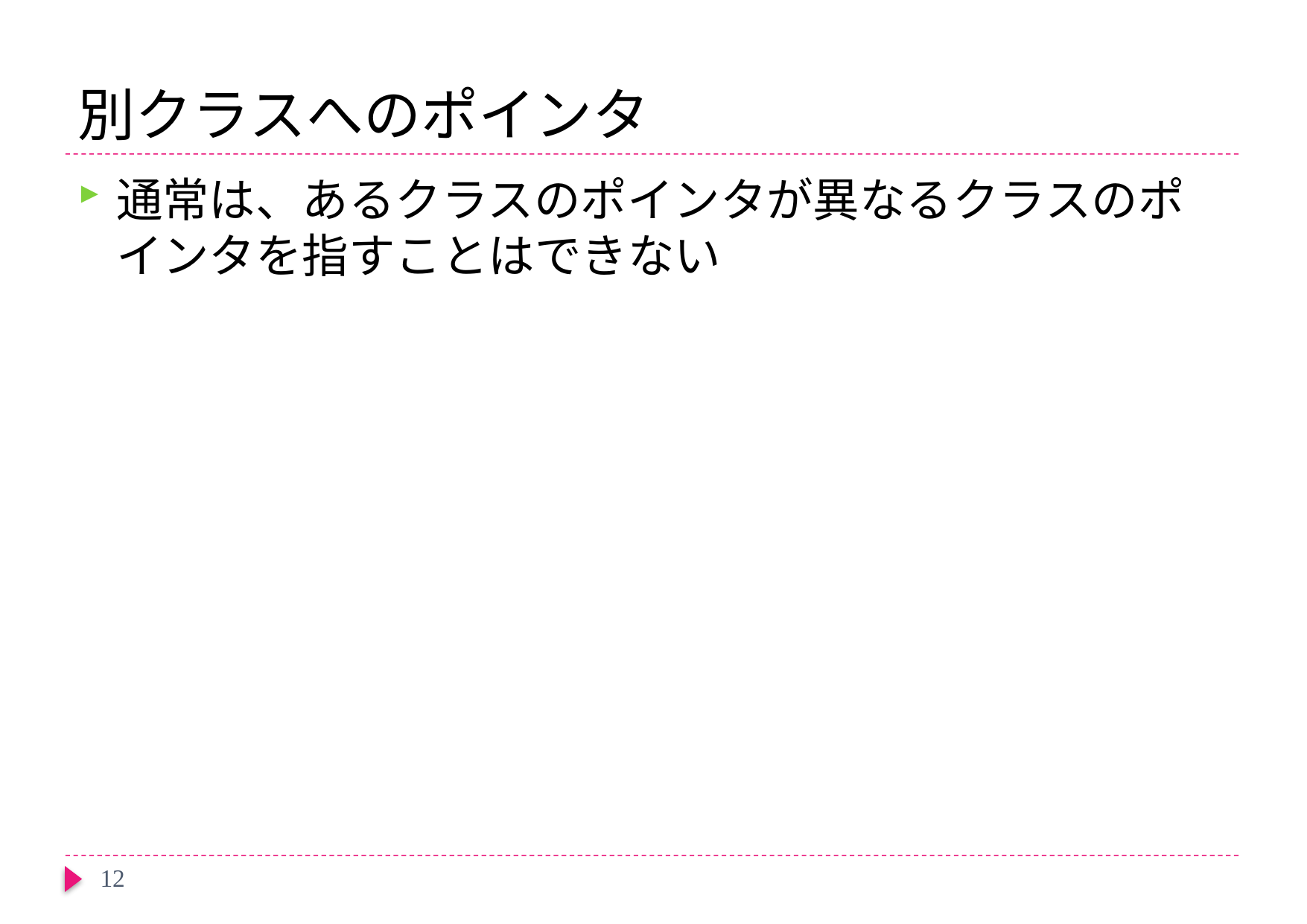

# 別クラスへのポインタ
通常は、あるクラスのポインタが異なるクラスのポインタを指すことはできない
12